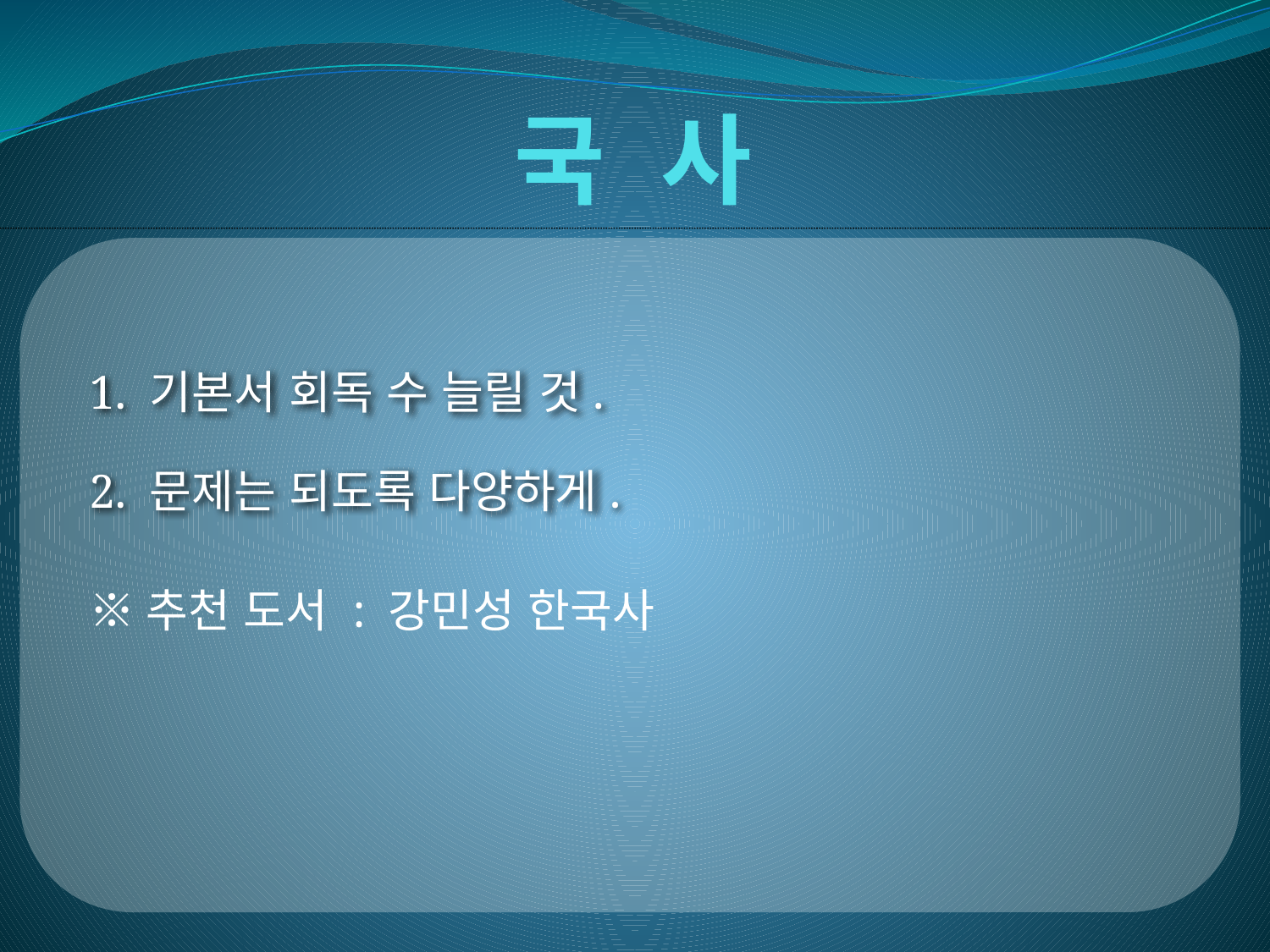

국  사

1. 기본서 회독 수 늘릴 것.
2. 문제는 되도록 다양하게.

※추천 도서 : 강민성 한국사